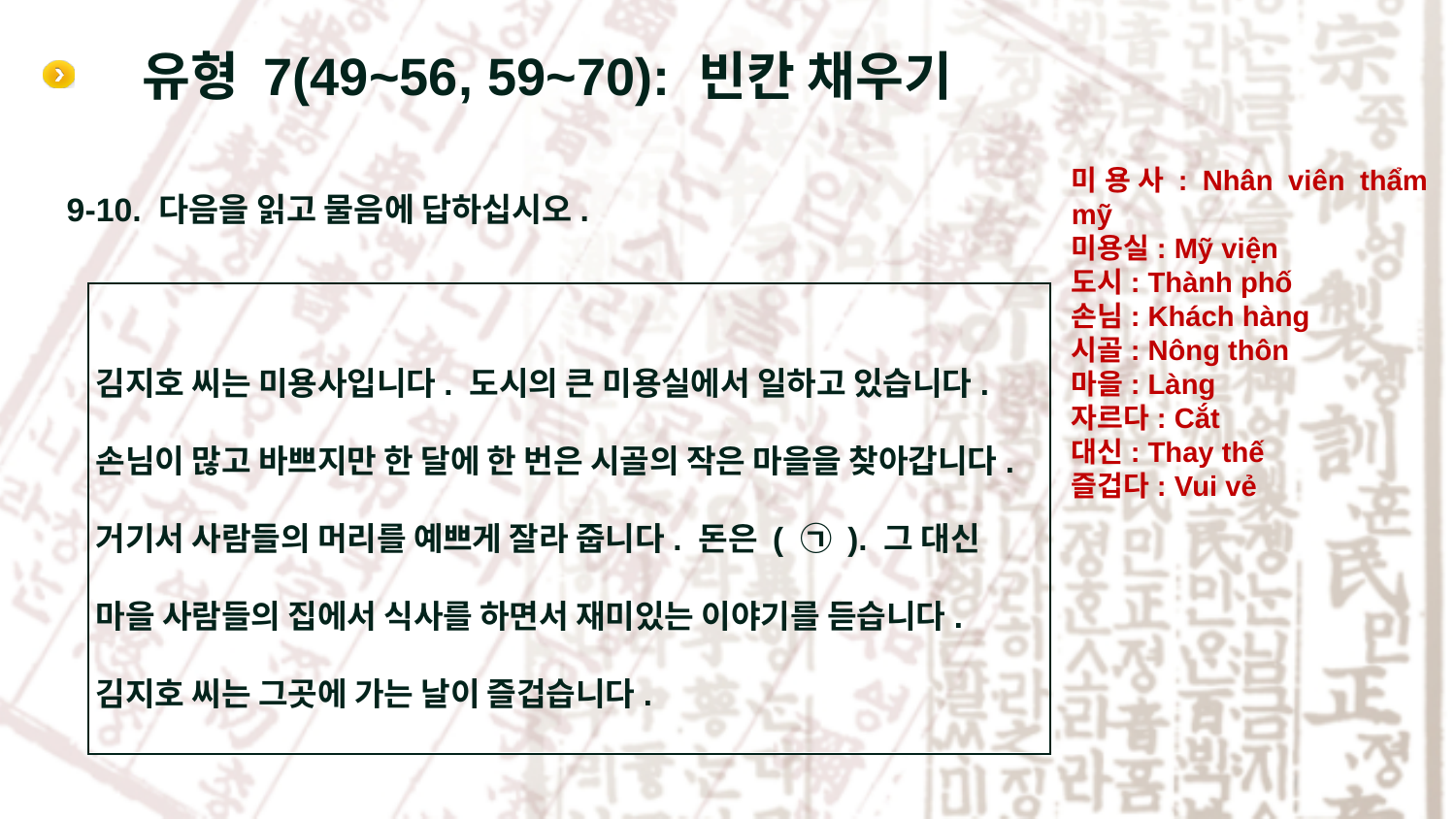

# 유형 7(49~56, 59~70): 빈칸 채우기
미용사: Nhân viên thẩm mỹ
미용실: Mỹ viện
도시: Thành phố
손님: Khách hàng
시골: Nông thôn
마을: Làng
자르다: Cắt
대신: Thay thế
즐겁다: Vui vẻ
9-10. 다음을 읽고 물음에 답하십시오.
김지호 씨는 미용사입니다. 도시의 큰 미용실에서 일하고 있습니다. 손님이 많고 바쁘지만 한 달에 한 번은 시골의 작은 마을을 찾아갑니다. 거기서 사람들의 머리를 예쁘게 잘라 줍니다. 돈은 ( ㉠ ). 그 대신 마을 사람들의 집에서 식사를 하면서 재미있는 이야기를 듣습니다. 김지호 씨는 그곳에 가는 날이 즐겁습니다.